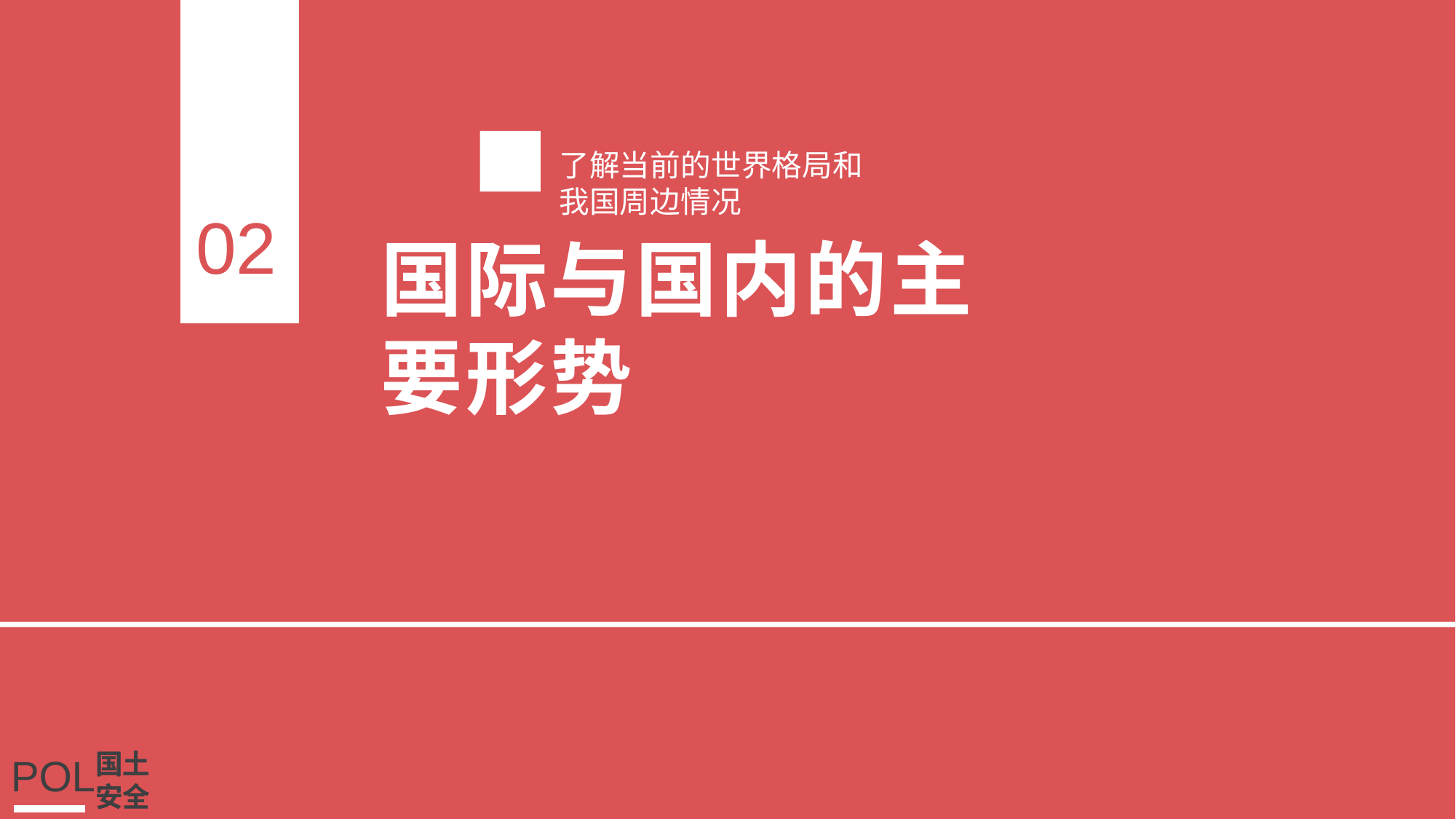

了解当前的世界格局和我国周边情况
02
国际与国内的主要形势

国土
安全
POL
国土
安全